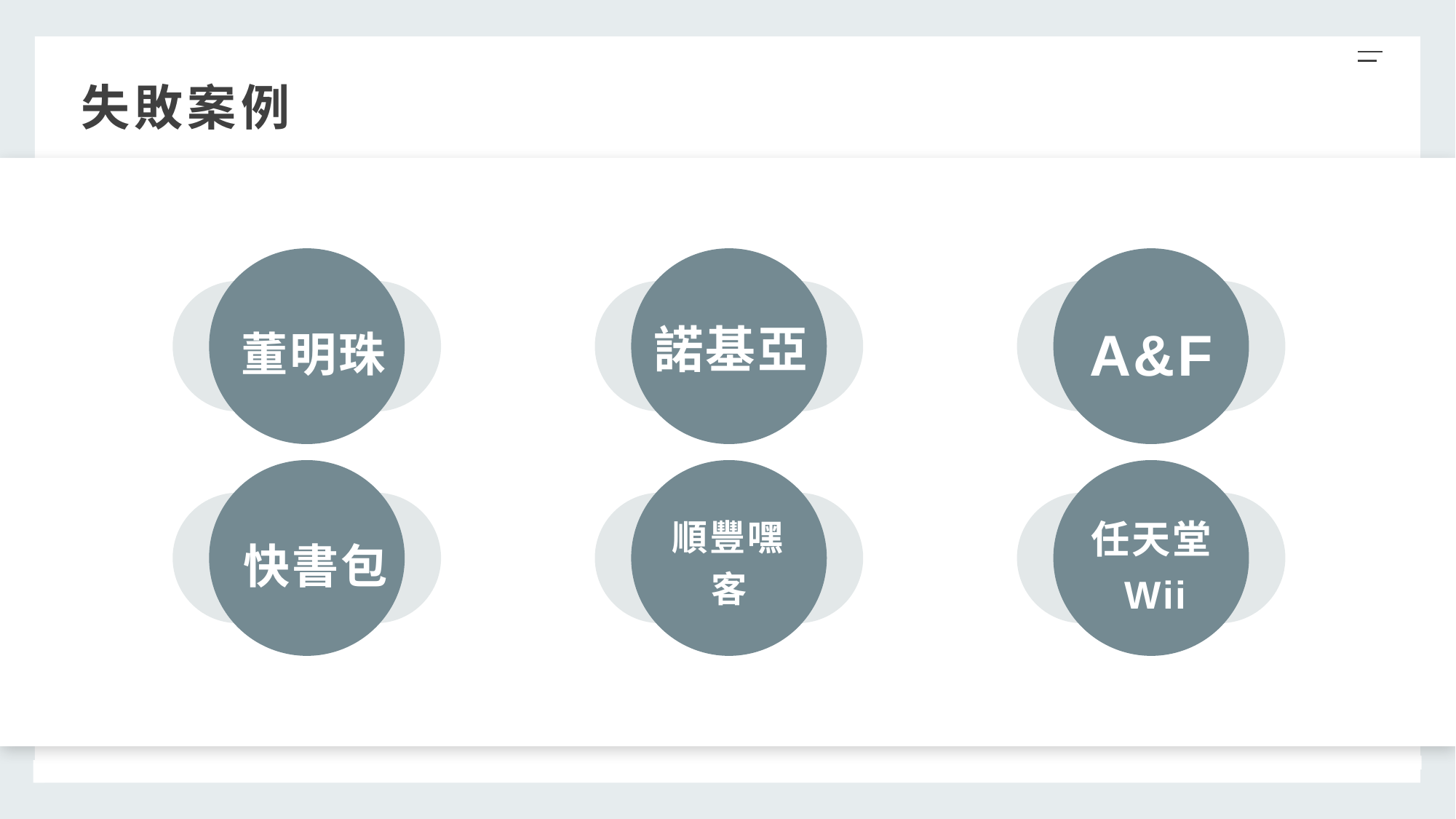

失敗案例

諾基亞
A&F
董明珠

任天堂Wii
順豐嘿客
快書包